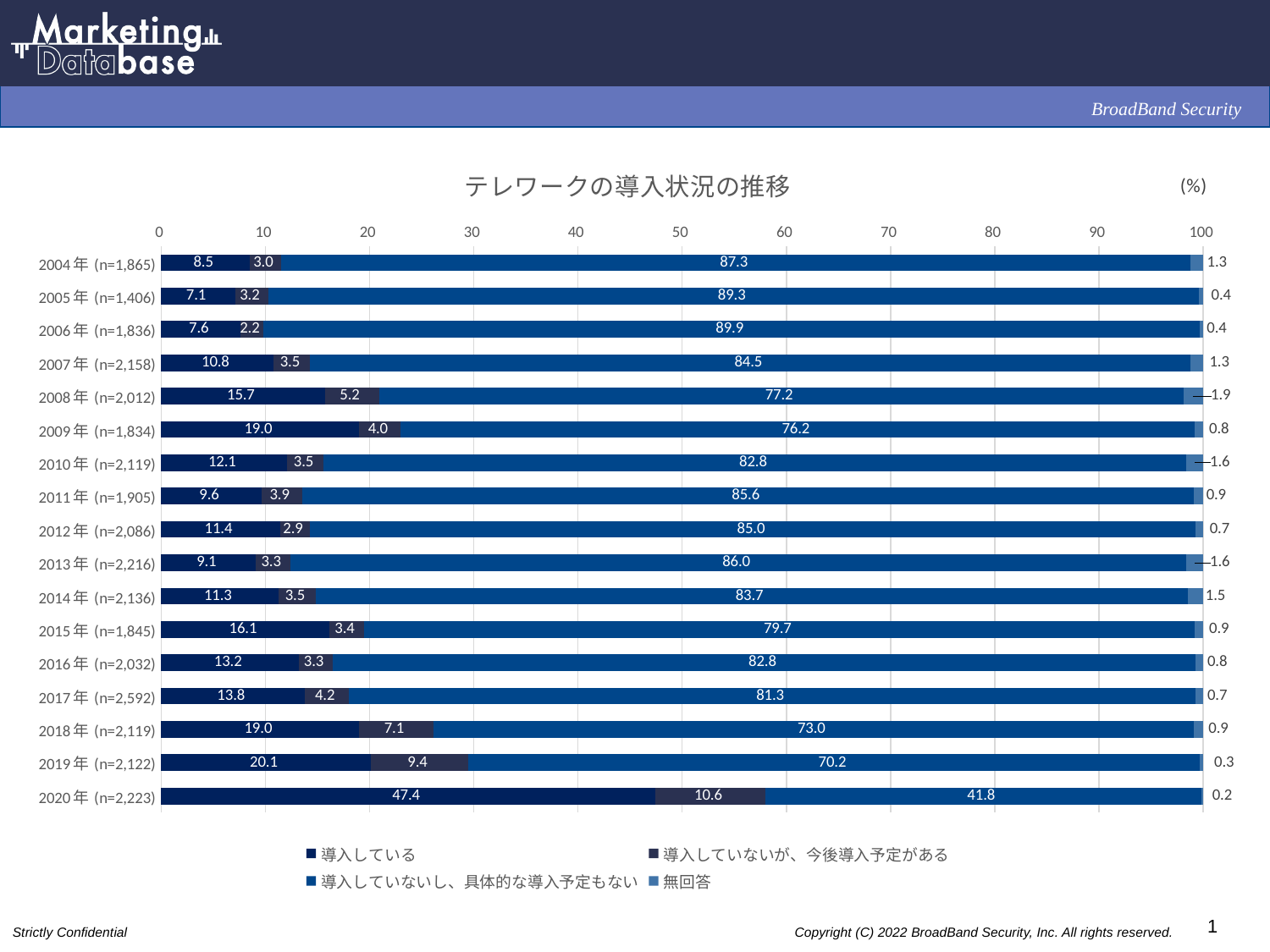

### Chart: テレワークの導入状況の推移

| Category | 導入している | 導入していないが、今後導入予定がある | 導入していないし、具体的な導入予定もない | 無回答 |
|---|---|---|---|---|
| 2004年(n=1,865) | 8.5 | 3.0 | 87.3 | 1.3 |
| 2005年(n=1,406) | 7.1 | 3.2 | 89.3 | 0.4 |
| 2006年(n=1,836) | 7.6 | 2.2 | 89.9 | 0.4 |
| 2007年(n=2,158) | 10.8 | 3.5 | 84.5 | 1.3 |
| 2008年(n=2,012) | 15.7 | 5.2 | 77.2 | 1.9 |
| 2009年(n=1,834) | 19.0 | 4.0 | 76.2 | 0.8 |
| 2010年(n=2,119) | 12.1 | 3.5 | 82.8 | 1.6 |
| 2011年(n=1,905) | 9.6 | 3.9 | 85.6 | 0.9 |
| 2012年(n=2,086) | 11.4 | 2.9 | 85.0 | 0.7 |
| 2013年(n=2,216) | 9.1 | 3.3 | 86.0 | 1.6 |
| 2014年(n=2,136) | 11.3 | 3.5 | 83.7 | 1.5 |
| 2015年(n=1,845) | 16.1 | 3.4 | 79.7 | 0.9 |
| 2016年(n=2,032) | 13.2 | 3.3 | 82.8 | 0.8 |
| 2017年(n=2,592) | 13.8 | 4.2 | 81.3 | 0.7 |
| 2018年(n=2,119) | 19.0 | 7.1 | 73.0 | 0.9 |
| 2019年(n=2,122) | 20.1 | 9.4 | 70.2 | 0.3 |
| 2020年(n=2,223) | 47.4 | 10.6 | 41.8 | 0.2 |